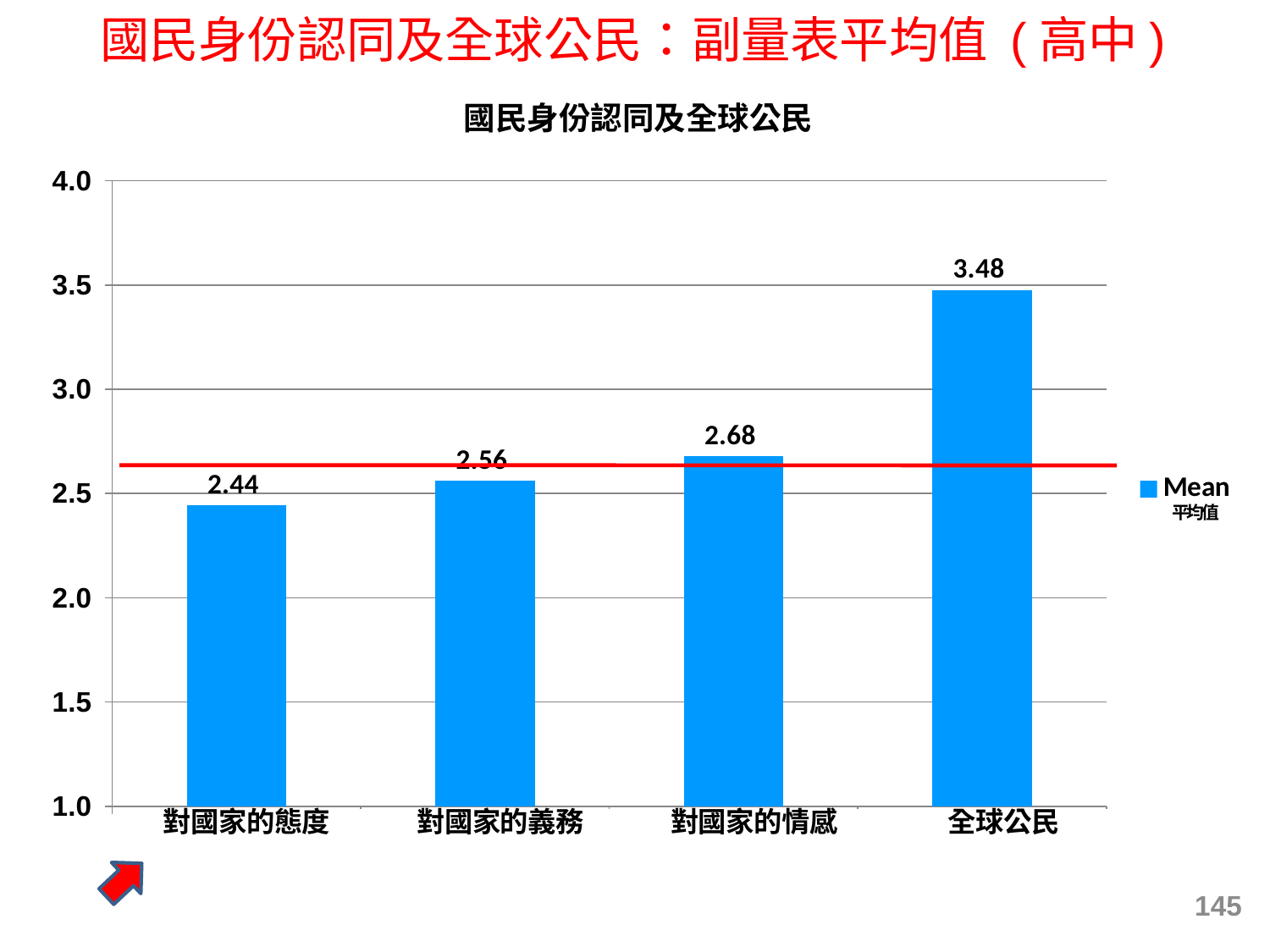

國民身份認同及全球公民：副量表平均值 (高中)

### Chart: 國民身份認同及全球公民

| Category | Mean |
|---|---|
| Attitudes toward the Nation | 2.44359933044905 |
| Duty to the Nation | 2.56243786363894 |
| Emotional Attachment to the Nation | 2.679316817143719 |
| Global Citizenship | 3.4757547867541914 |
145